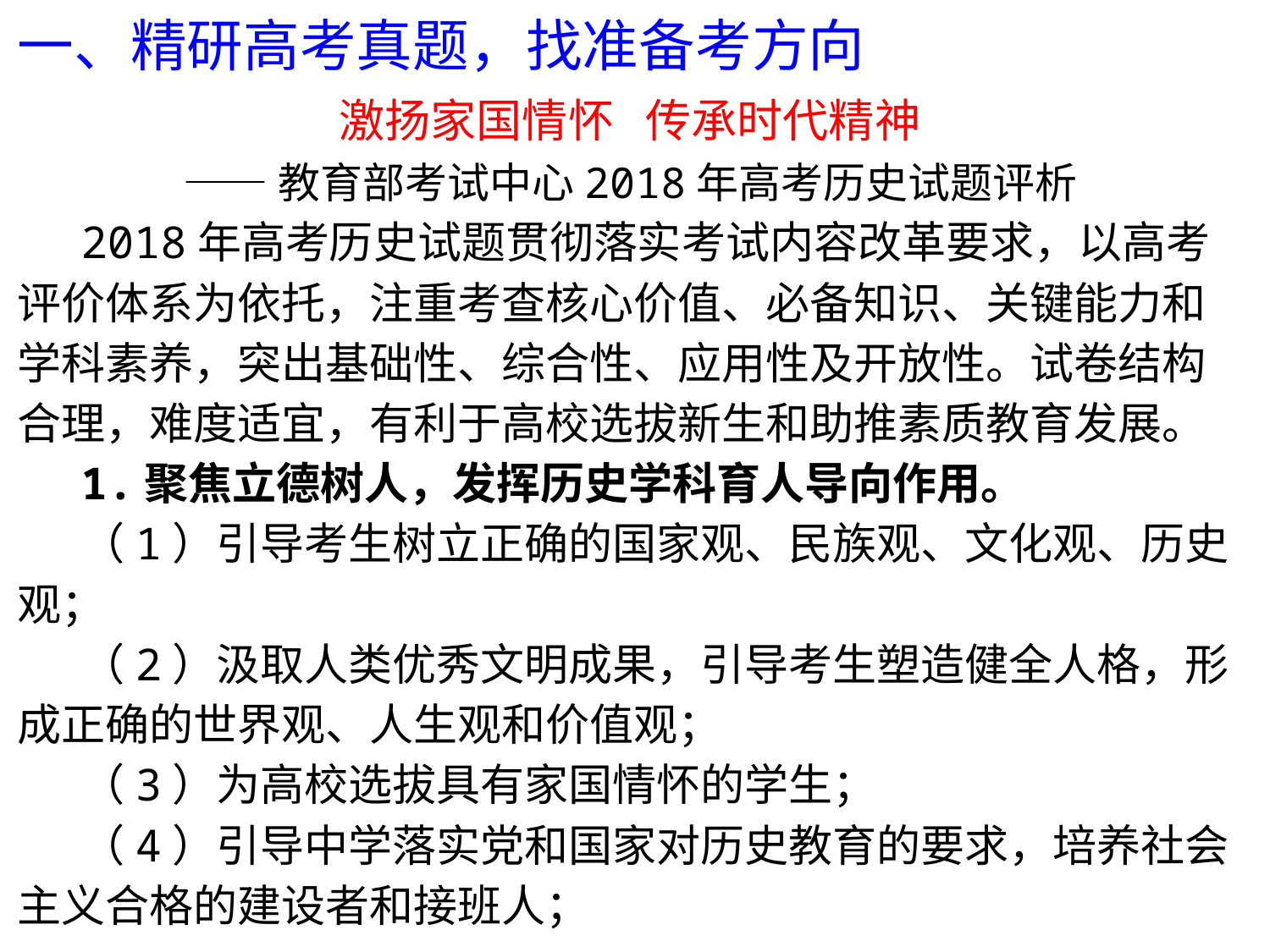

一、精研高考真题，找准备考方向
激扬家国情怀   传承时代精神
——教育部考试中心2018年高考历史试题评析
2018年高考历史试题贯彻落实考试内容改革要求，以高考评价体系为依托，注重考查核心价值、必备知识、关键能力和学科素养，突出基础性、综合性、应用性及开放性。试卷结构合理，难度适宜，有利于高校选拔新生和助推素质教育发展。
1.聚焦立德树人，发挥历史学科育人导向作用。
（1）引导考生树立正确的国家观、民族观、文化观、历史观；
（2）汲取人类优秀文明成果，引导考生塑造健全人格，形成正确的世界观、人生观和价值观；
（3）为高校选拔具有家国情怀的学生；
（4）引导中学落实党和国家对历史教育的要求，培养社会主义合格的建设者和接班人；